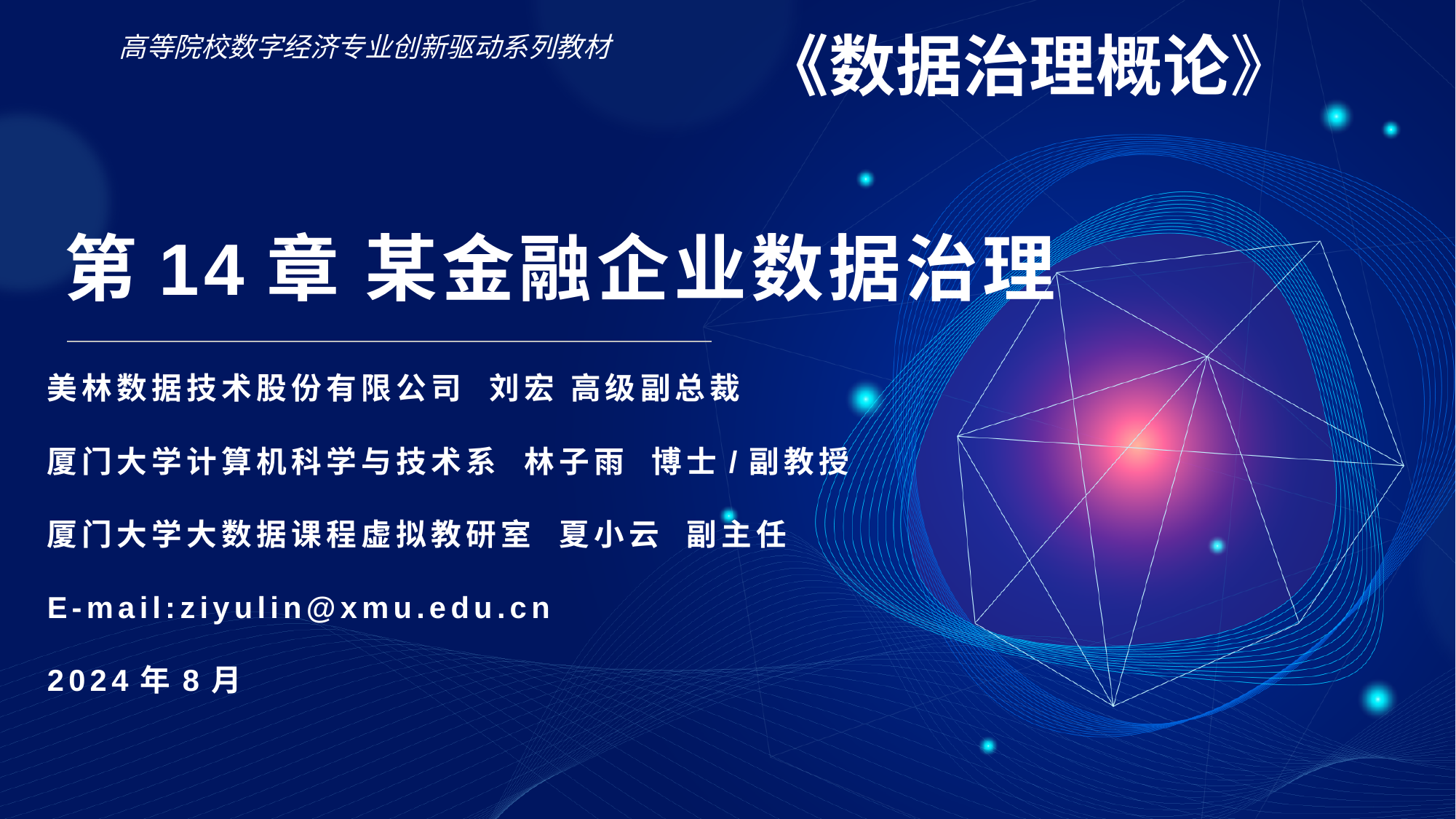

《数据治理概论》
高等院校数字经济专业创新驱动系列教材
第14章 某金融企业数据治理
美林数据技术股份有限公司  刘宏 高级副总裁
厦门大学计算机科学与技术系  林子雨  博士/副教授
厦门大学大数据课程虚拟教研室  夏小云  副主任
E-mail:ziyulin@xmu.edu.cn
2024年8月